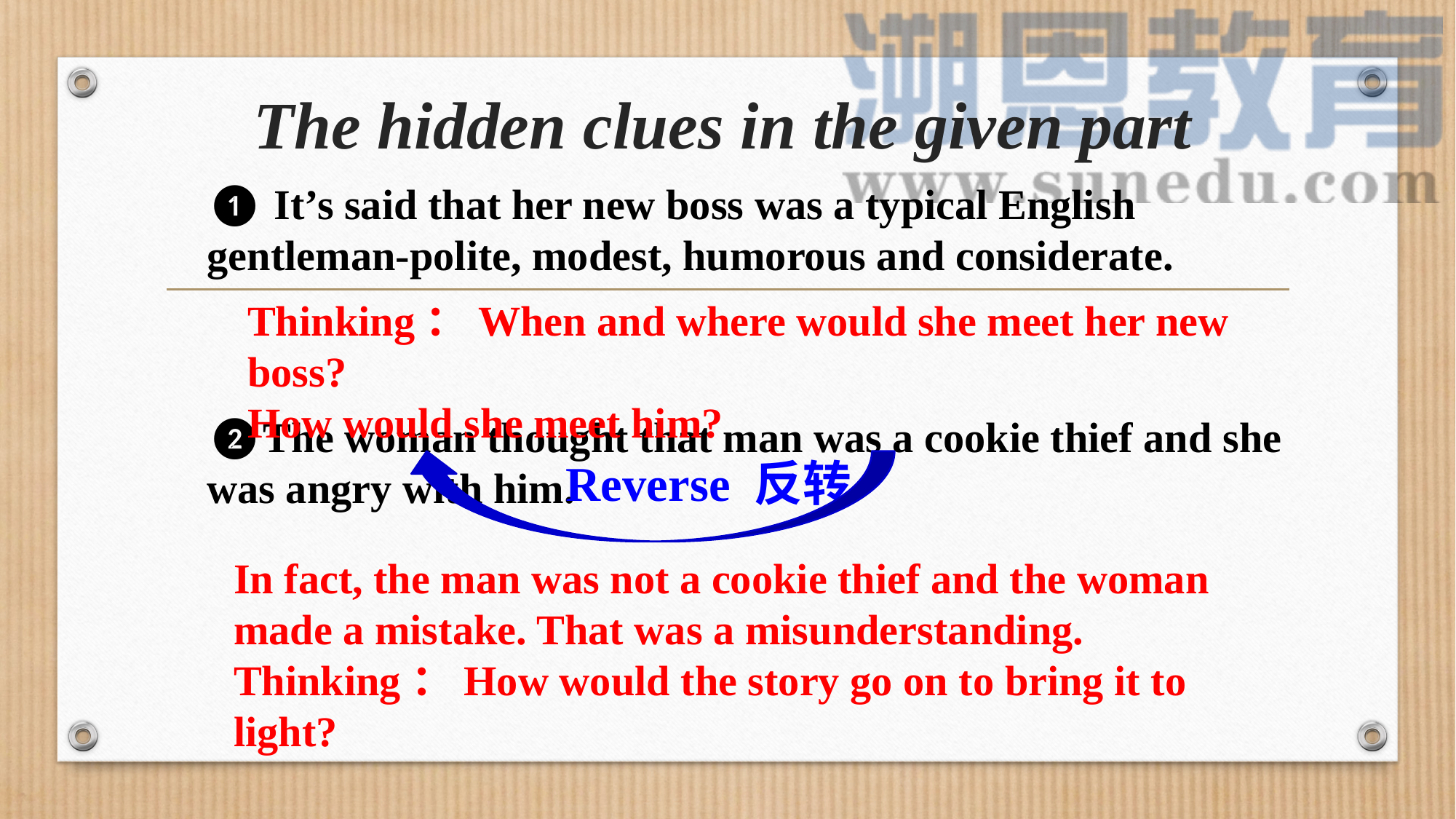

# The hidden clues in the given part

❶ It’s said that her new boss was a typical English gentleman-polite, modest, humorous and considerate.

Thinking：When and where would she meet her new boss?
How would she meet him?

❷The woman thought that man was a cookie thief and she was angry with him.

Reverse 反转

In fact, the man was not a cookie thief and the woman made a mistake. That was a misunderstanding.
Thinking：How would the story go on to bring it to light?